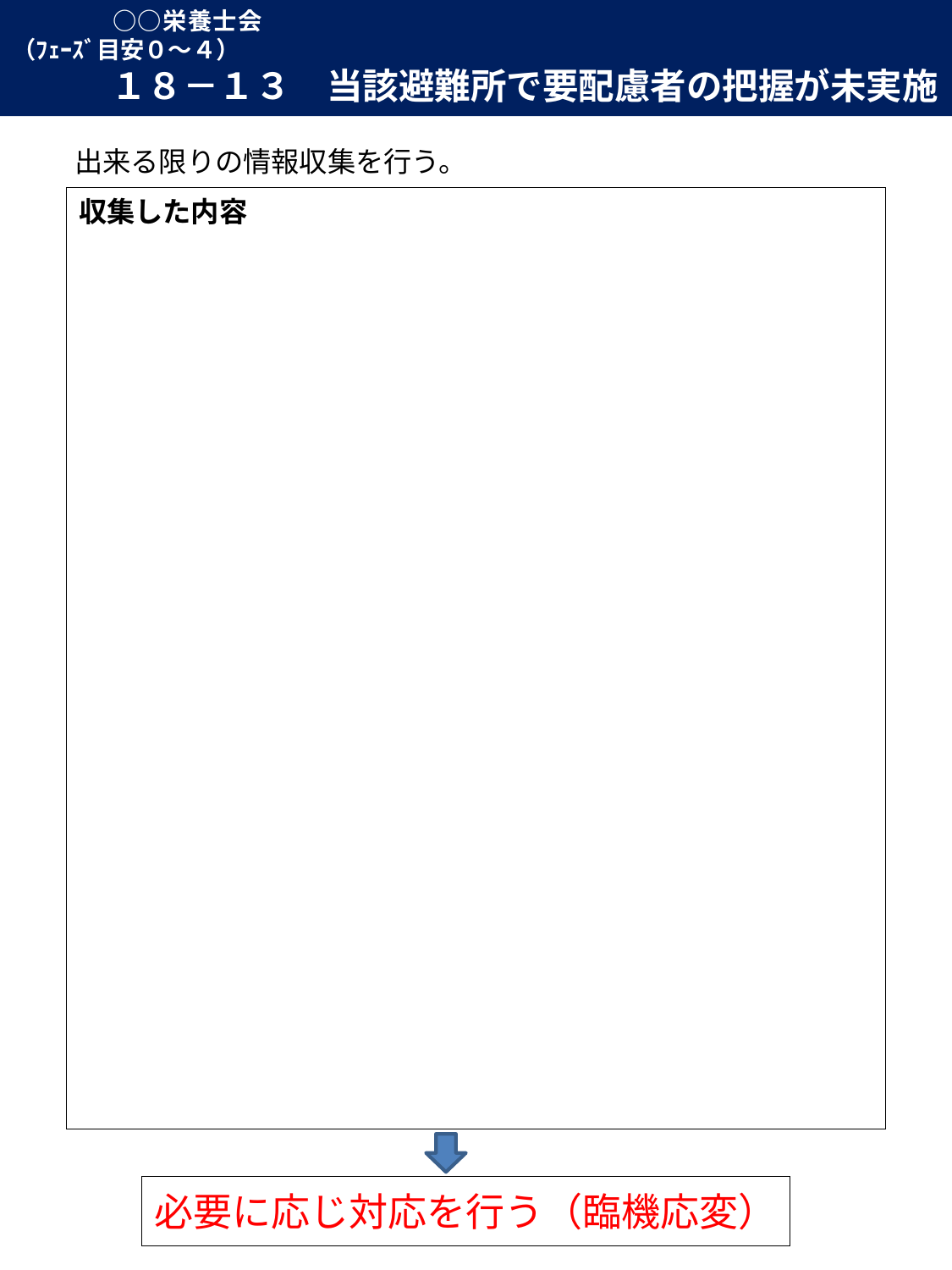

○○栄養士会　　　　　　　　　　　　　　　　　　　　　　　　　　　（ﾌｪｰｽﾞ目安０～４）
　　　１８－１３　当該避難所で要配慮者の把握が未実施
# 出来る限りの情報収集を行う。
収集した内容

必要に応じ対応を行う（臨機応変）